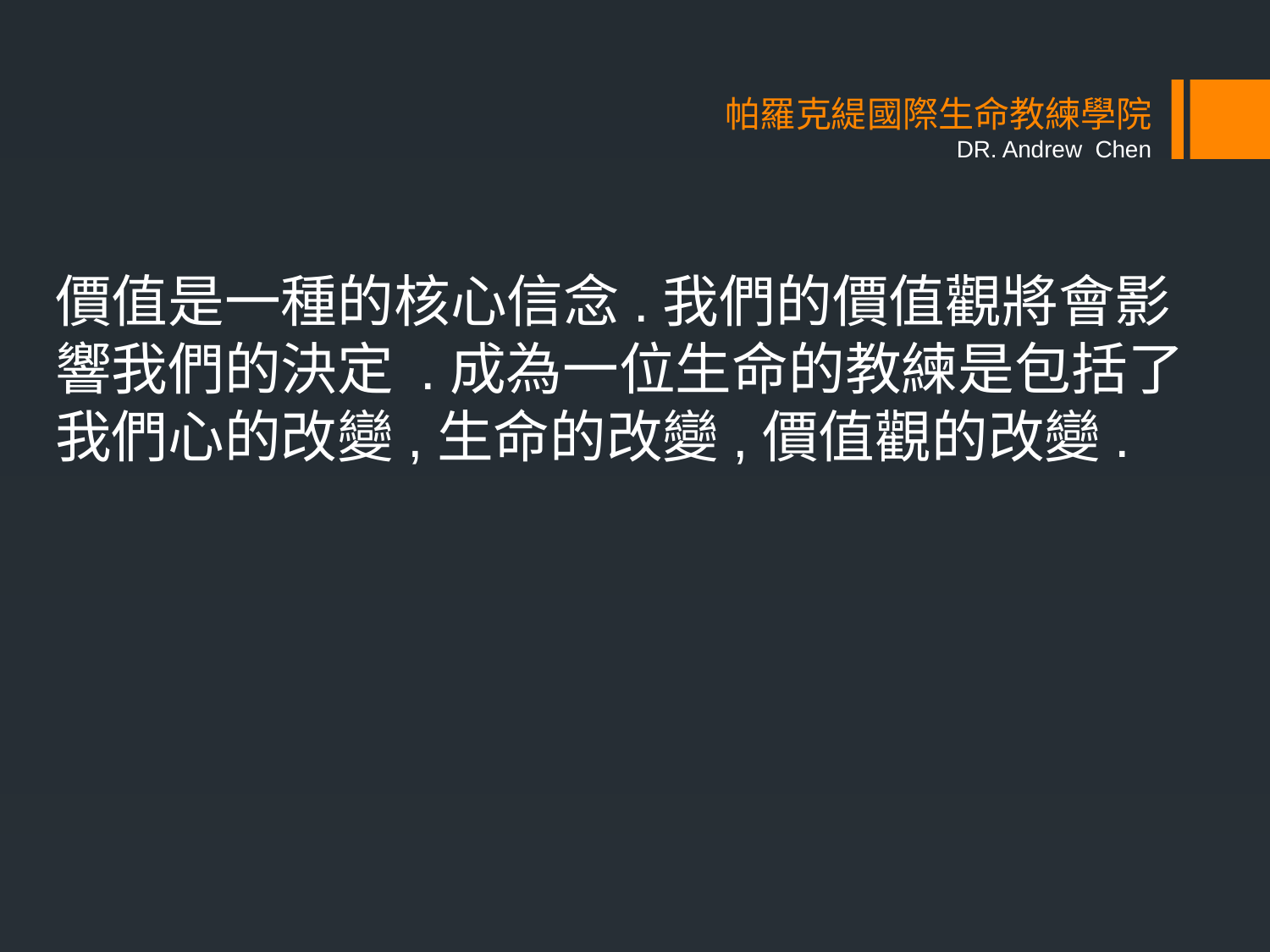

# 帕羅克緹國際生命教練學院 DR. Andrew  Chen

價值是一種的核心信念.我們的價值觀將會影響我們的決定 .成為一位生命的教練是包括了我們心的改變,生命的改變,價值觀的改變.